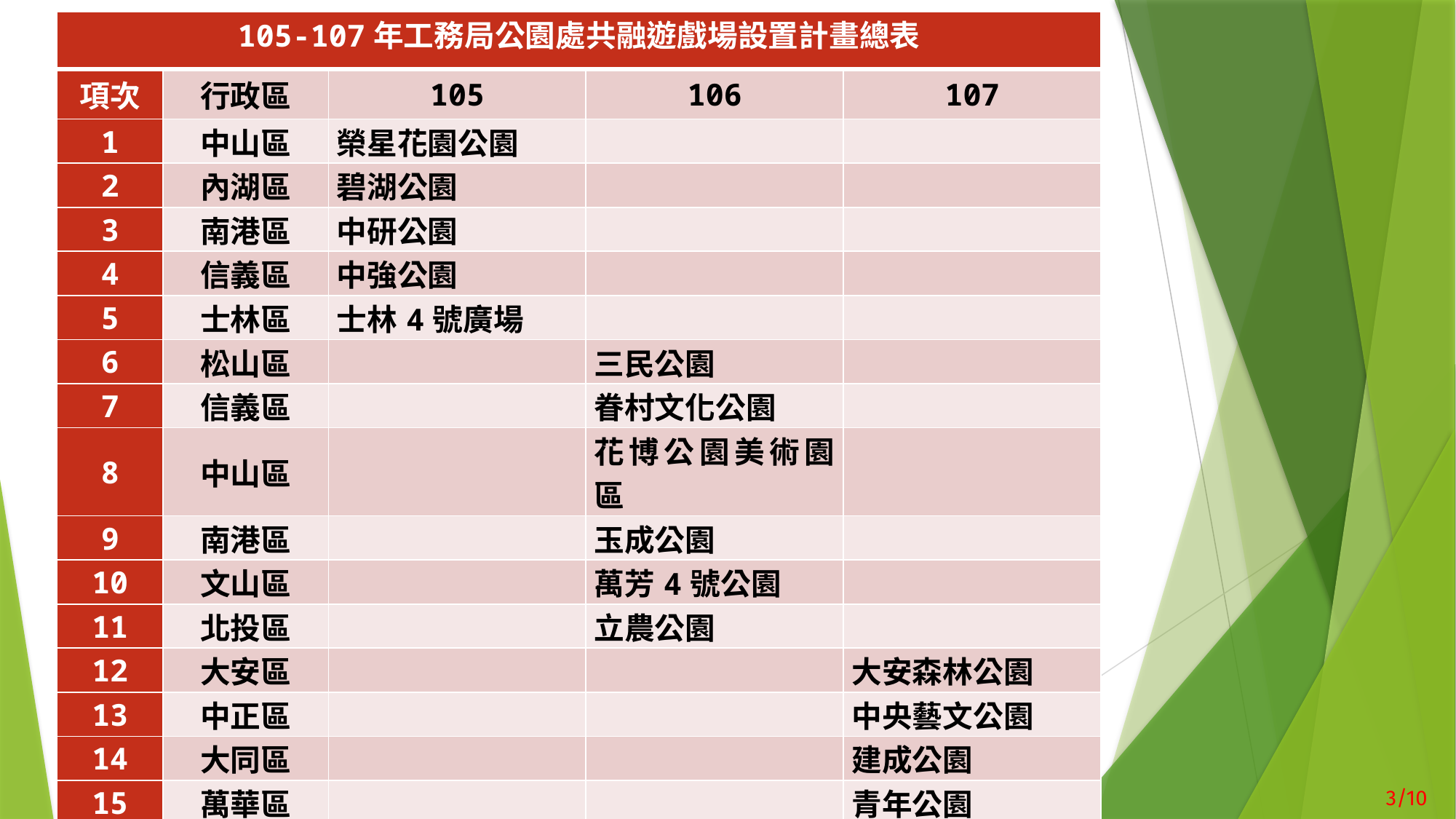

| 105-107年工務局公園處共融遊戲場設置計畫總表 |  |  |  |  |
| --- | --- | --- | --- | --- |
| 項次 | 行政區 | 105 | 106 | 107 |
| 1 | 中山區 | 榮星花園公園 |  |  |
| 2 | 內湖區 | 碧湖公園 |  |  |
| 3 | 南港區 | 中研公園 |  |  |
| 4 | 信義區 | 中強公園 |  |  |
| 5 | 士林區 | 士林4號廣場 |  |  |
| 6 | 松山區 |  | 三民公園 |  |
| 7 | 信義區 |  | 眷村文化公園 |  |
| 8 | 中山區 |  | 花博公園美術園區 |  |
| 9 | 南港區 |  | 玉成公園 |  |
| 10 | 文山區 |  | 萬芳4號公園 |  |
| 11 | 北投區 |  | 立農公園 |  |
| 12 | 大安區 |  |  | 大安森林公園 |
| 13 | 中正區 |  |  | 中央藝文公園 |
| 14 | 大同區 |  |  | 建成公園 |
| 15 | 萬華區 |  |  | 青年公園 |
| 16 | 南港區 |  |  | 南港公園 |
| 17 | 士林區 |  |  | 前港公園 |
3/10